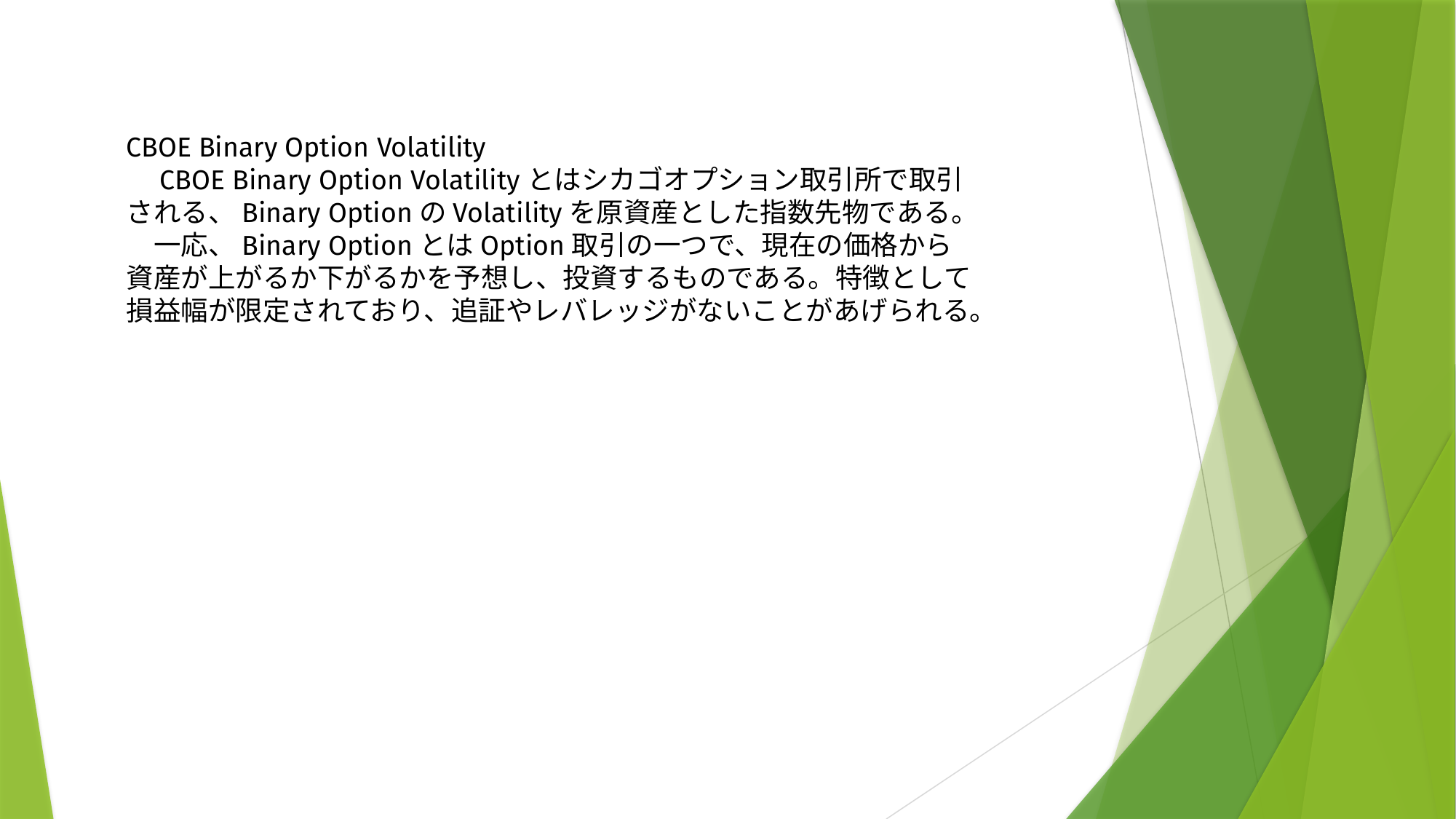

CBOE Binary Option Volatility
　CBOE Binary Option Volatilityとはシカゴオプション取引所で取引される、Binary OptionのVolatilityを原資産とした指数先物である。
　一応、Binary OptionとはOption取引の一つで、現在の価格から資産が上がるか下がるかを予想し、投資するものである。特徴として損益幅が限定されており、追証やレバレッジがないことがあげられる。